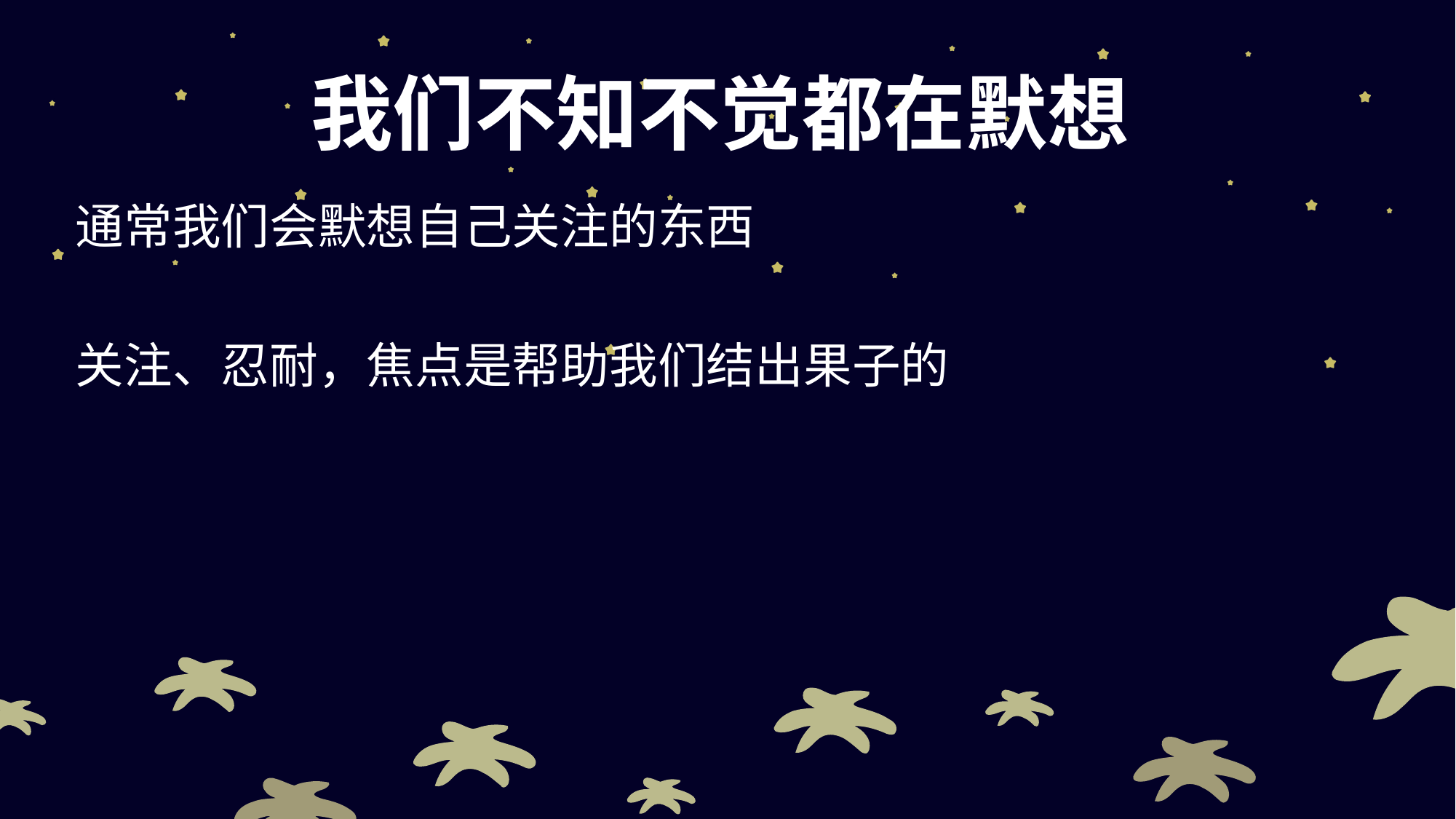

我们不知不觉都在默想
通常我们会默想自己关注的东西

关注、忍耐，焦点是帮助我们结出果子的